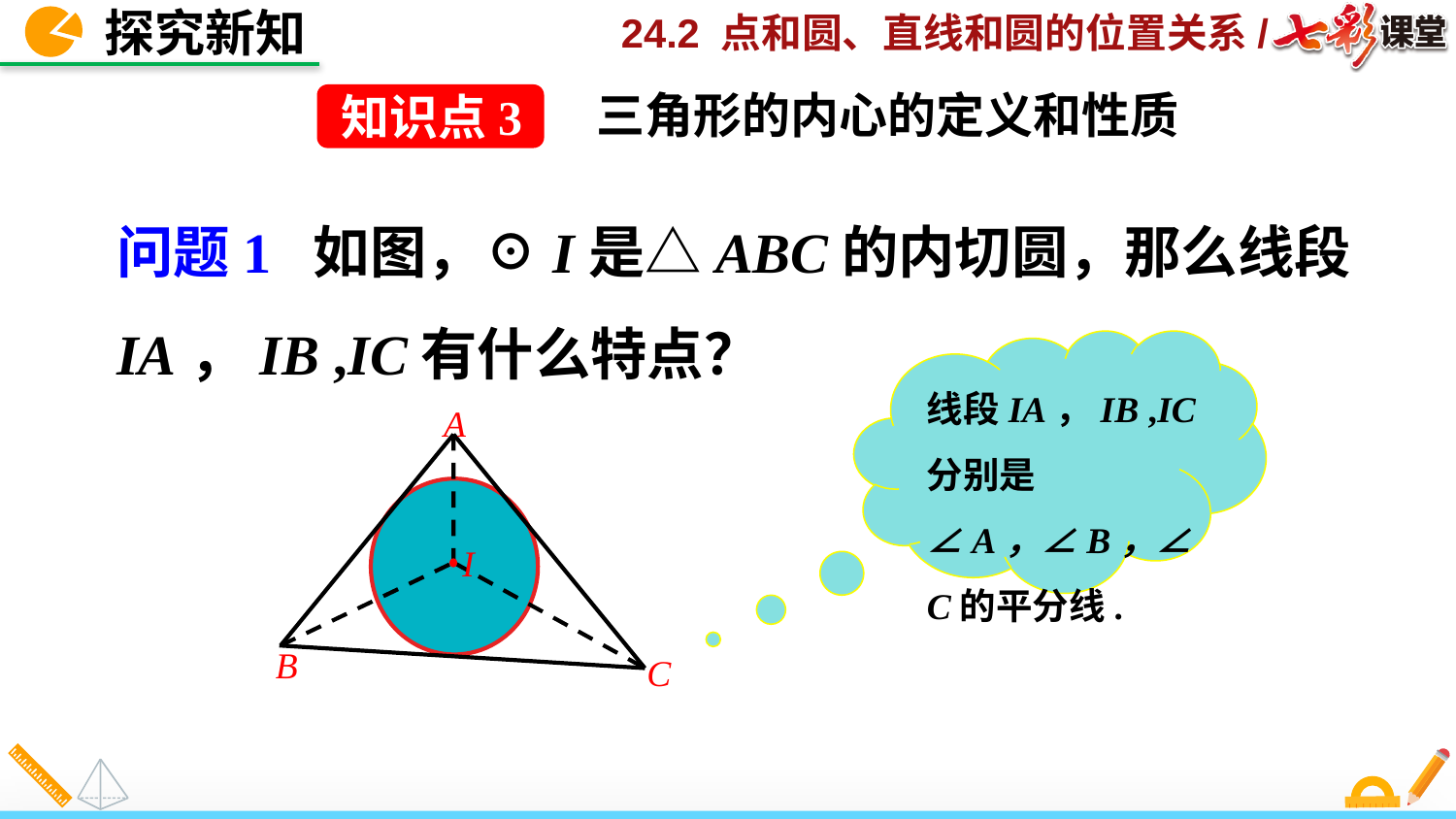

探究新知

三角形的内心的定义和性质

知识点3
问题1  如图，☉I是△ABC的内切圆，那么线段IA，IB ,IC有什么特点？

线段IA，IB ,IC 分别是∠A，∠B，∠C的平分线.
A

I

C

B